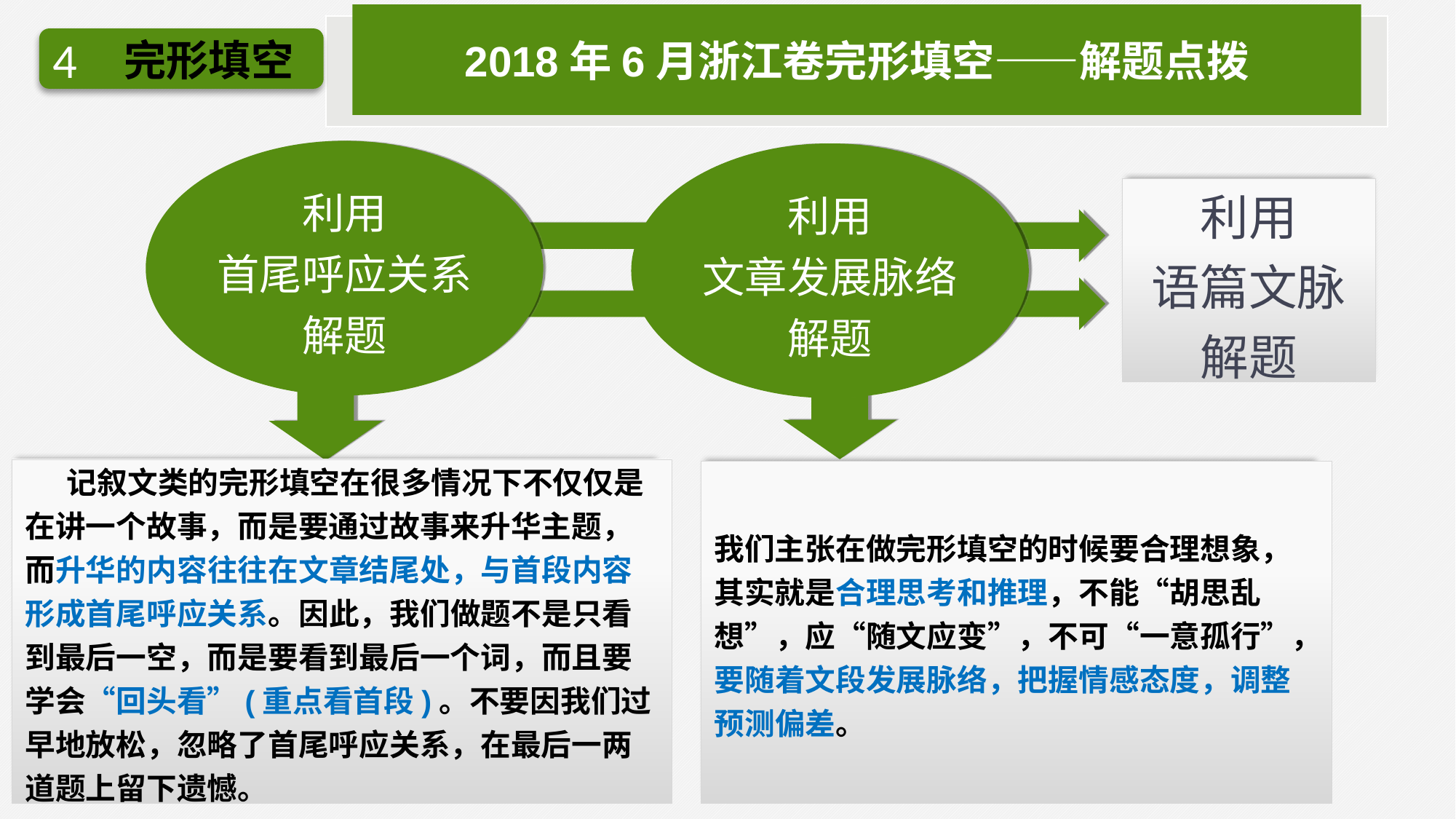

2018年6月浙江卷完形填空——解题点拨

4
完形填空
利用
首尾呼应关系
解题
利用
文章发展脉络
解题
利用
语篇文脉解题

     记叙文类的完形填空在很多情况下不仅仅是在讲一个故事，而是要通过故事来升华主题，而升华的内容往往在文章结尾处，与首段内容形成首尾呼应关系。因此，我们做题不是只看到最后一空，而是要看到最后一个词，而且要学会“回头看”(重点看首段)。不要因我们过早地放松，忽略了首尾呼应关系，在最后一两道题上留下遗憾。
我们主张在做完形填空的时候要合理想象，其实就是合理思考和推理，不能“胡思乱想”，应“随文应变”，不可“一意孤行”，要随着文段发展脉络，把握情感态度，调整预测偏差。